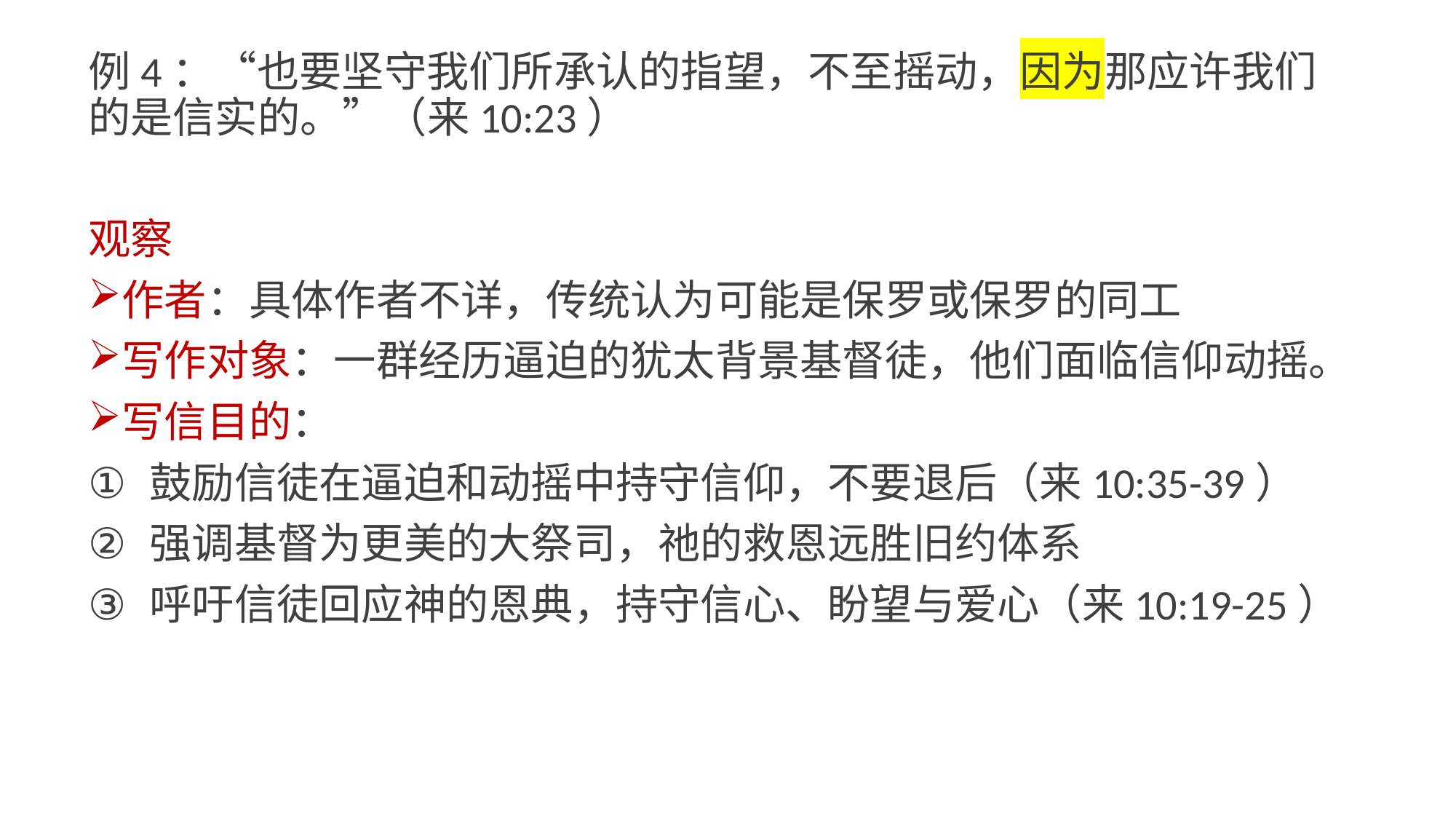

例4：“也要坚守我们所承认的指望，不至摇动，因为那应许我们的是信实的。”（来10:23）

观察
作者：具体作者不详，传统认为可能是保罗或保罗的同工
写作对象：一群经历逼迫的犹太背景基督徒，他们面临信仰动摇。
写信目的：
鼓励信徒在逼迫和动摇中持守信仰，不要退后（来10:35-39）
强调基督为更美的大祭司，祂的救恩远胜旧约体系
呼吁信徒回应神的恩典，持守信心、盼望与爱心（来10:19-25）